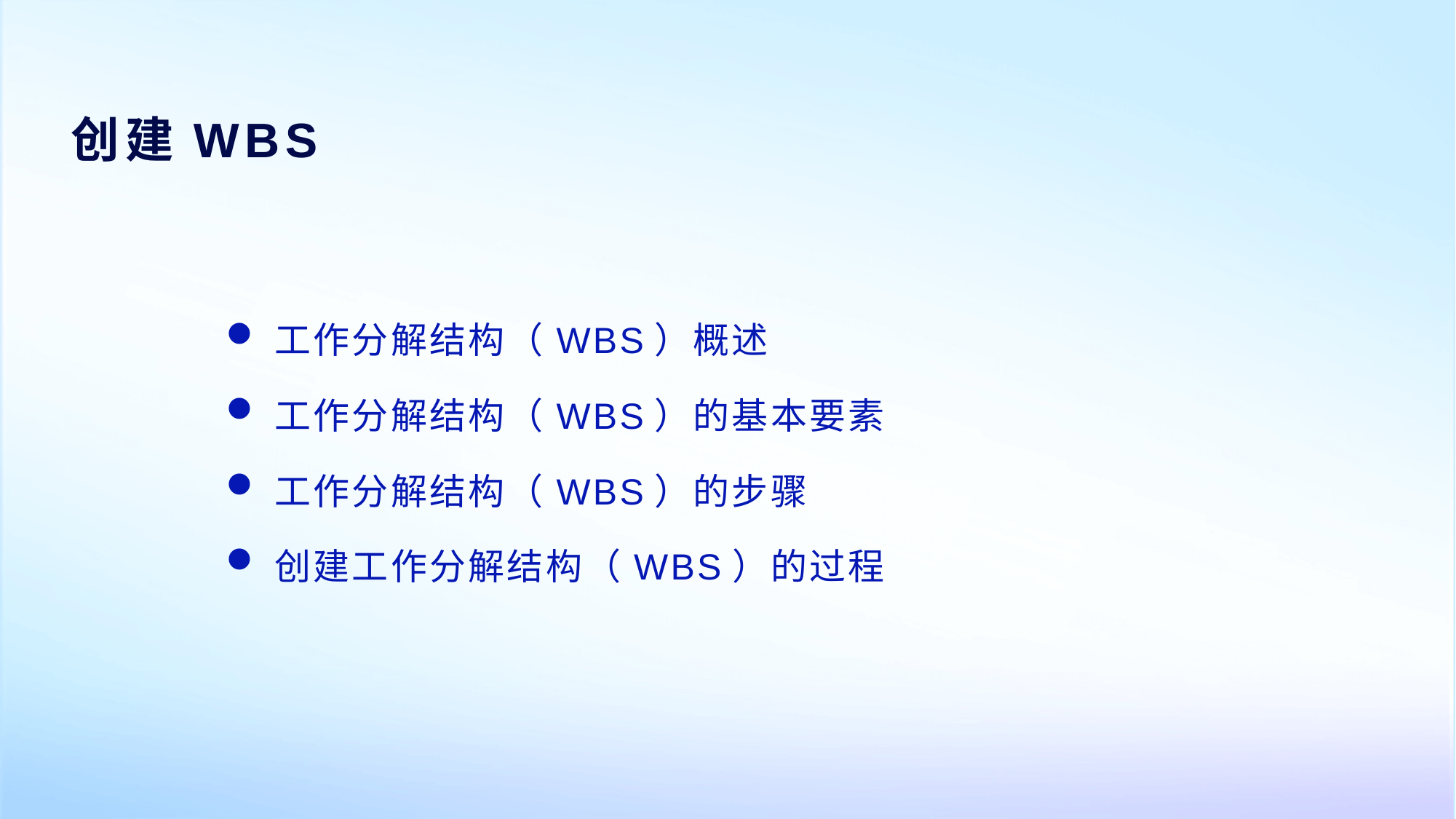

创建WBS
工作分解结构（WBS）概述
工作分解结构（WBS）的基本要素
工作分解结构（WBS）的步骤
创建工作分解结构（WBS）的过程